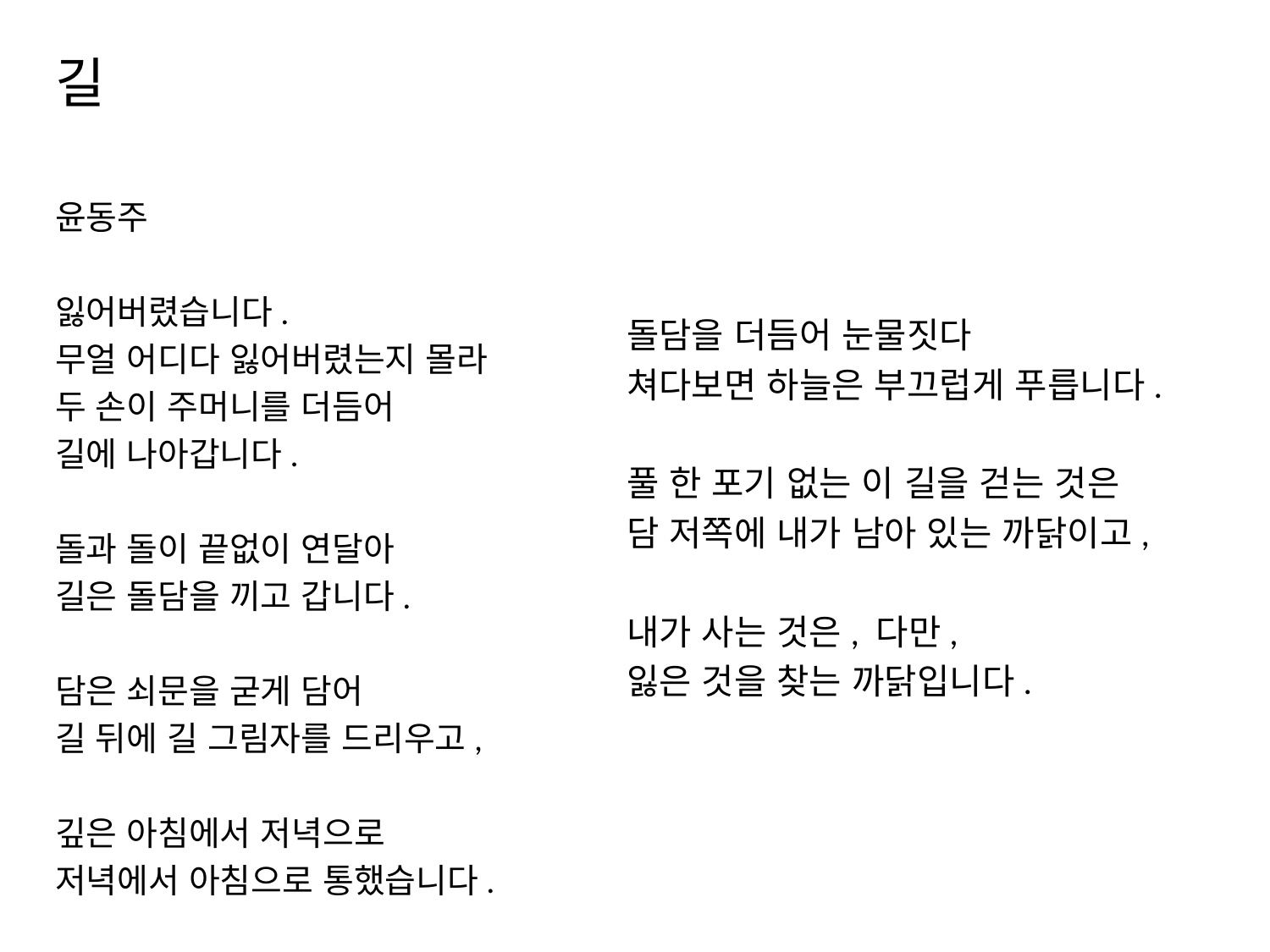

길

윤동주

잃어버렸습니다.
무얼 어디다 잃어버렸는지 몰라
두 손이 주머니를 더듬어
길에 나아갑니다.

돌과 돌이 끝없이 연달아
길은 돌담을 끼고 갑니다.

담은 쇠문을 굳게 담어
길 뒤에 길 그림자를 드리우고,

깊은 아침에서 저녁으로
저녁에서 아침으로 통했습니다.

돌담을 더듬어 눈물짓다
쳐다보면 하늘은 부끄럽게 푸릅니다.

풀 한 포기 없는 이 길을 걷는 것은
담 저쪽에 내가 남아 있는 까닭이고,

내가 사는 것은, 다만,
잃은 것을 찾는 까닭입니다.